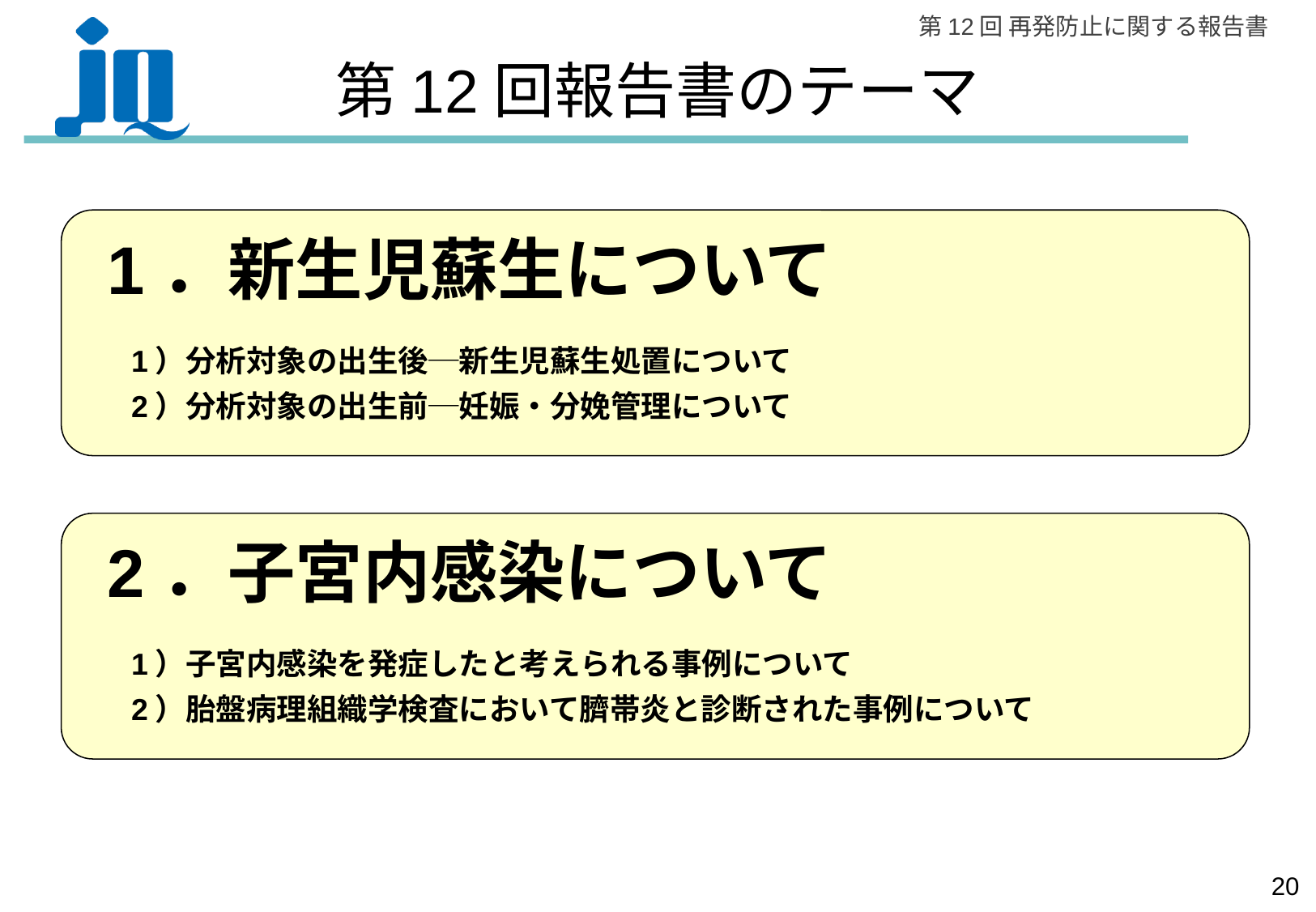

# 第12回報告書のテーマ
1．新生児蘇生について

1）分析対象の出生後─新生児蘇生処置について
2）分析対象の出生前─妊娠・分娩管理について
2．子宮内感染について

1）子宮内感染を発症したと考えられる事例について
2）胎盤病理組織学検査において臍帯炎と診断された事例について
20